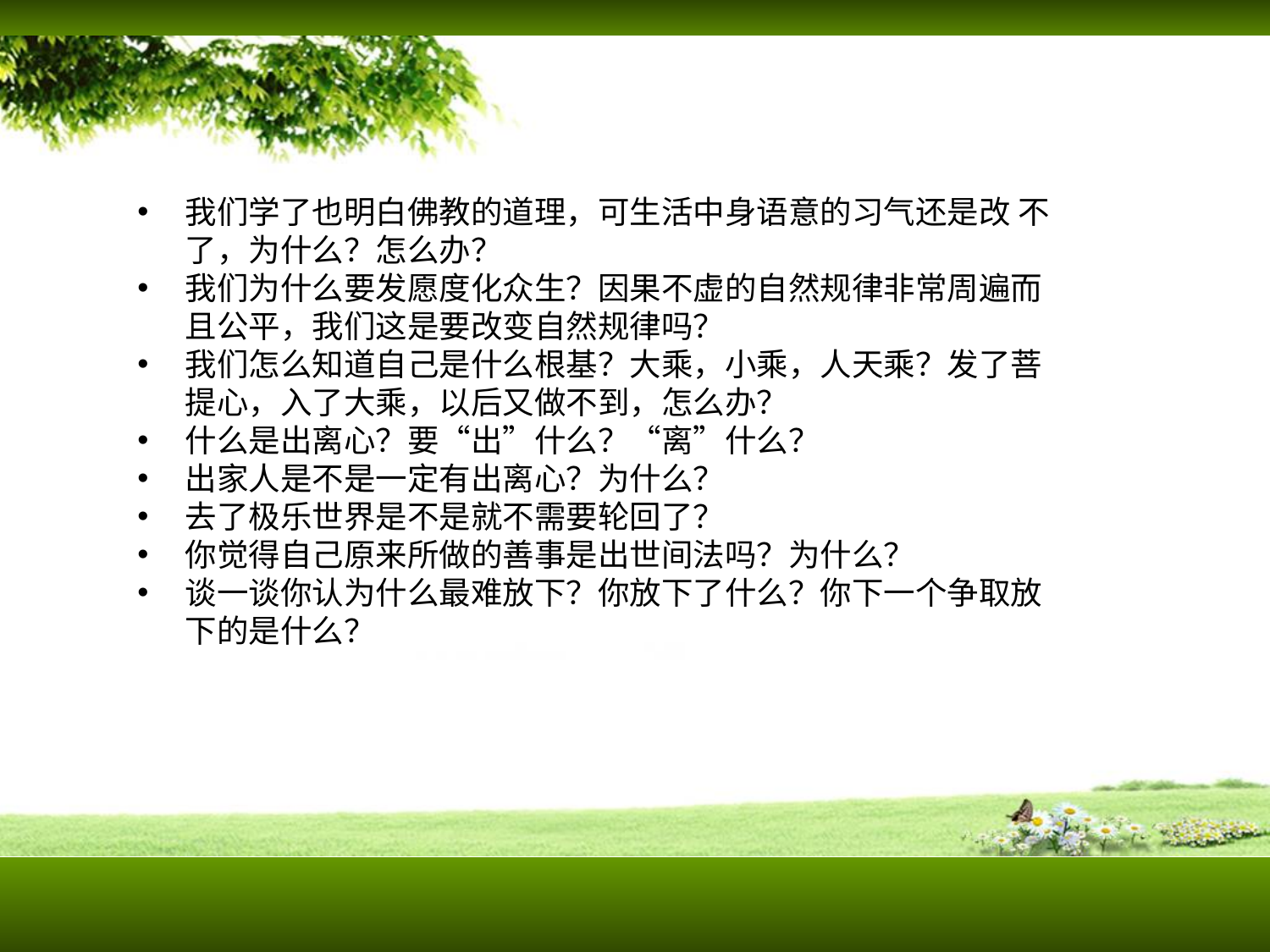

我们学了也明白佛教的道理，可生活中身语意的习气还是改 不了，为什么？怎么办？
我们为什么要发愿度化众生？因果不虚的自然规律非常周遍而且公平，我们这是要改变自然规律吗？
我们怎么知道自己是什么根基？大乘，小乘，人天乘？发了菩提心，入了大乘，以后又做不到，怎么办？
什么是出离心？要“出”什么？“离”什么？
出家人是不是一定有出离心？为什么？
去了极乐世界是不是就不需要轮回了？
你觉得自己原来所做的善事是出世间法吗？为什么？
谈一谈你认为什么最难放下？你放下了什么？你下一个争取放下的是什么？